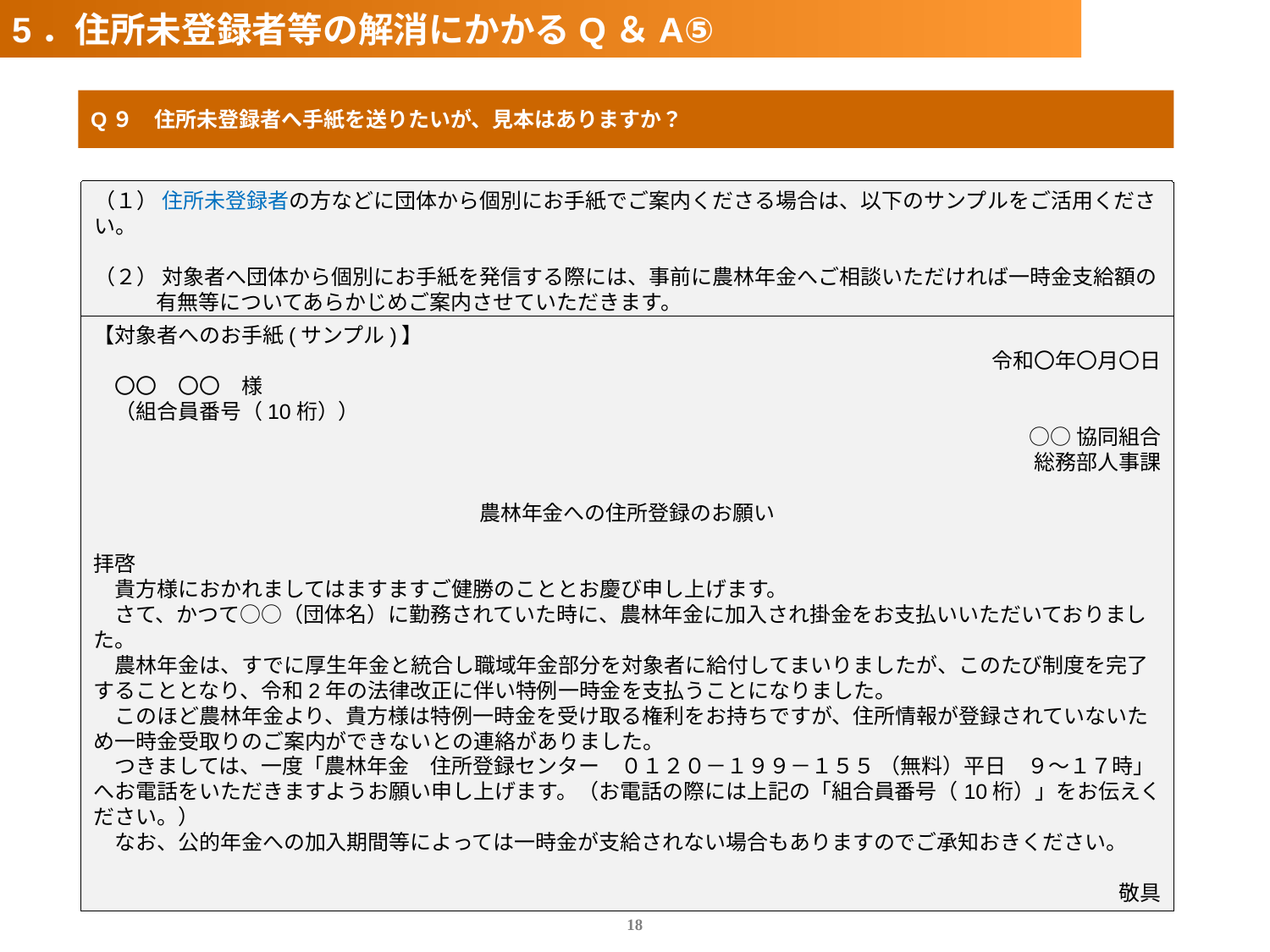

5．住所未登録者等の解消にかかるQ＆A⑤
Q９　住所未登録者へ手紙を送りたいが、見本はありますか？
（１） 住所未登録者の方などに団体から個別にお手紙でご案内くださる場合は、以下のサンプルをご活用ください。

（２） 対象者へ団体から個別にお手紙を発信する際には、事前に農林年金へご相談いただければ一時金支給額の有無等についてあらかじめご案内させていただきます。
【対象者へのお手紙(サンプル)】
令和〇年〇月〇日
　〇〇　〇〇　様
　（組合員番号（10桁））
○○協同組合
総務部人事課

農林年金への住所登録のお願い

拝啓
　貴方様におかれましてはますますご健勝のこととお慶び申し上げます。
　さて、かつて○○（団体名）に勤務されていた時に、農林年金に加入され掛金をお支払いいただいておりました。
　農林年金は、すでに厚生年金と統合し職域年金部分を対象者に給付してまいりましたが、このたび制度を完了することとなり、令和2年の法律改正に伴い特例一時金を支払うことになりました。
　このほど農林年金より、貴方様は特例一時金を受け取る権利をお持ちですが、住所情報が登録されていないため一時金受取りのご案内ができないとの連絡がありました。
　つきましては、一度「農林年金　住所登録センター　０１２０－１９９－１５５ （無料）平日　９～１７時」へお電話をいただきますようお願い申し上げます。（お電話の際には上記の「組合員番号（10桁）」をお伝えください。）
　なお、公的年金への加入期間等によっては一時金が支給されない場合もありますのでご承知おきください。

敬具

18